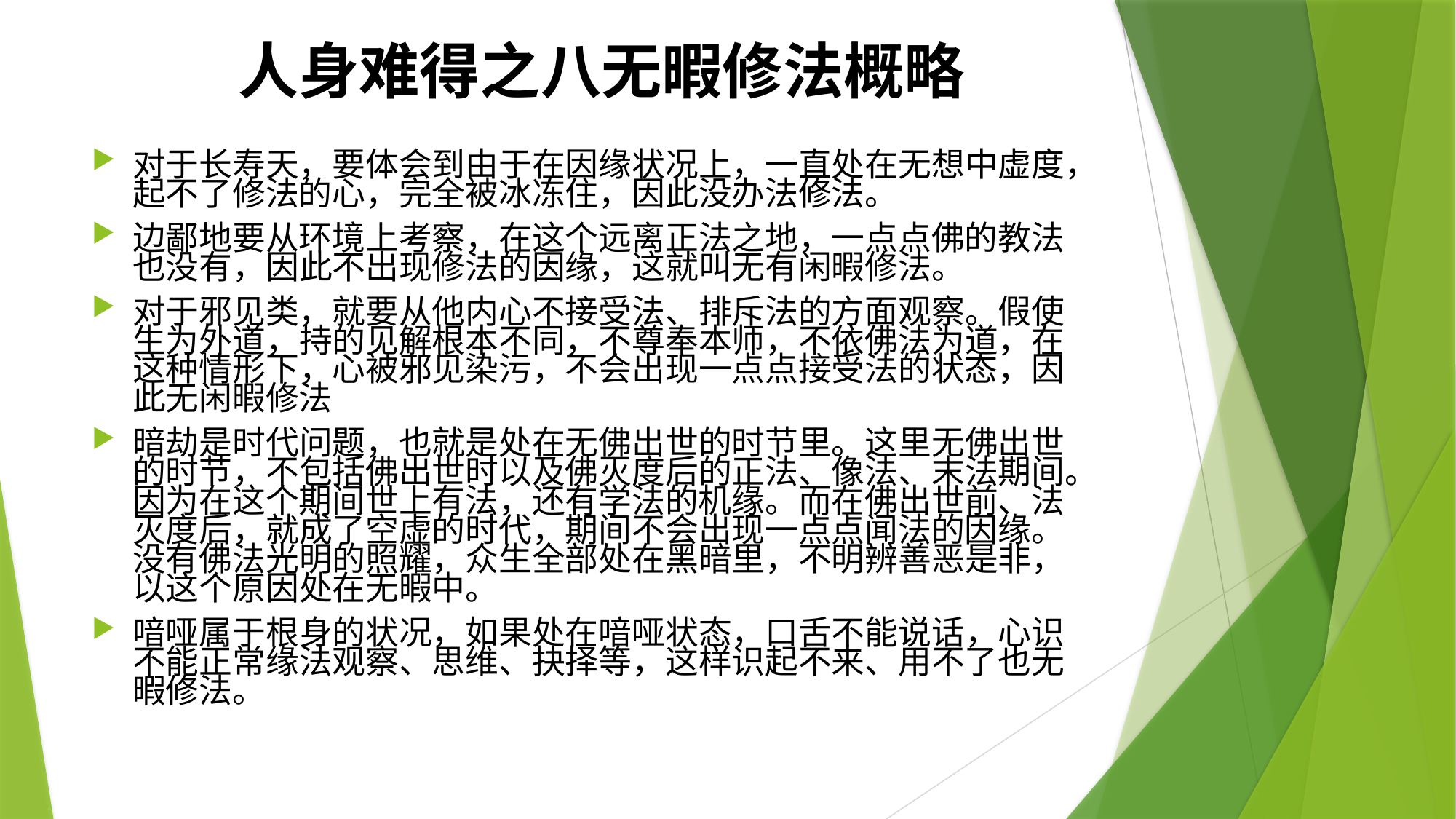

# 人身难得之八无暇修法概略
对于长寿天，要体会到由于在因缘状况上，一直处在无想中虚度，起不了修法的心，完全被冰冻住，因此没办法修法。
边鄙地要从环境上考察，在这个远离正法之地，一点点佛的教法也没有，因此不出现修法的因缘，这就叫无有闲暇修法。
对于邪见类，就要从他内心不接受法、排斥法的方面观察。假使生为外道，持的见解根本不同，不尊奉本师，不依佛法为道，在这种情形下，心被邪见染污，不会出现一点点接受法的状态，因此无闲暇修法
暗劫是时代问题，也就是处在无佛出世的时节里。这里无佛出世的时节，不包括佛出世时以及佛灭度后的正法、像法、末法期间。因为在这个期间世上有法，还有学法的机缘。而在佛出世前、法灭度后，就成了空虚的时代，期间不会出现一点点闻法的因缘。没有佛法光明的照耀，众生全部处在黑暗里，不明辨善恶是非，以这个原因处在无暇中。
喑哑属于根身的状况，如果处在喑哑状态，口舌不能说话，心识不能正常缘法观察、思维、抉择等，这样识起不来、用不了也无暇修法。